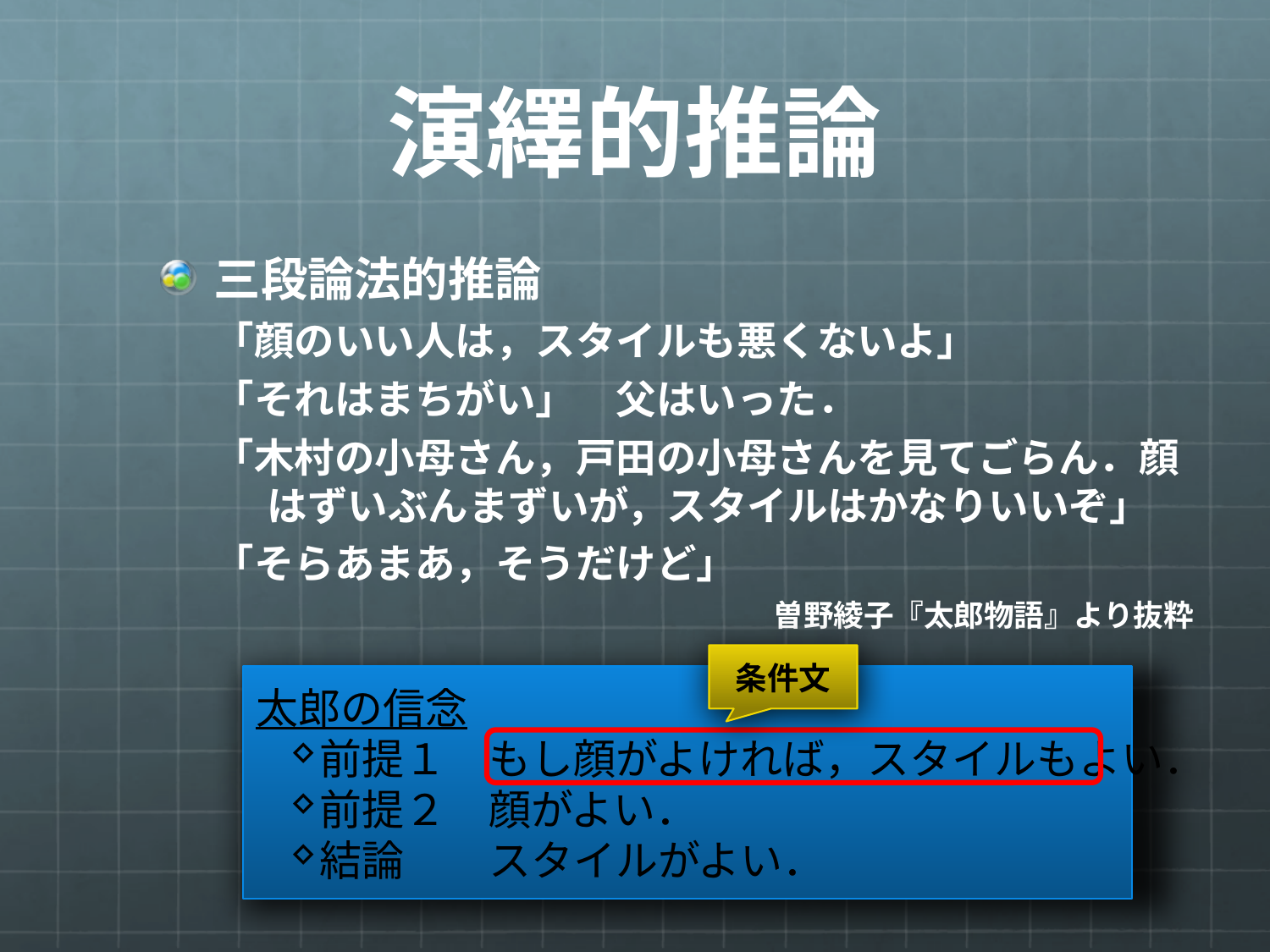

# 演繹的推論
三段論法的推論
「顔のいい人は，スタイルも悪くないよ」
「それはまちがい」　父はいった．
「木村の小母さん，戸田の小母さんを見てごらん．顔はずいぶんまずいが，スタイルはかなりいいぞ」
「そらあまあ，そうだけど」
曽野綾子『太郎物語』より抜粋
条件文

太郎の信念
前提１　もし顔がよければ，スタイルもよい．
前提２　顔がよい．
結論　　スタイルがよい．